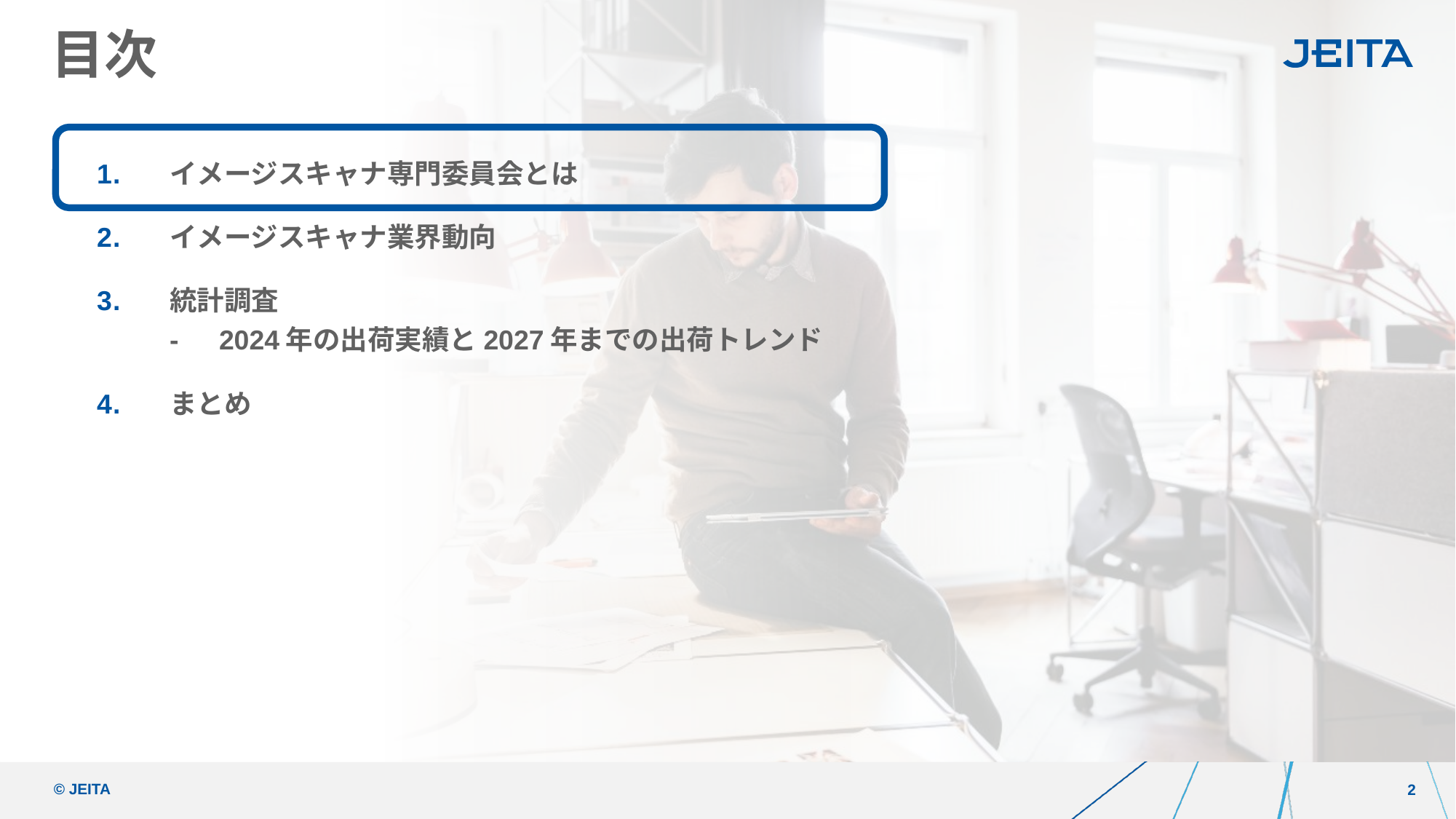

# 目次

イメージスキャナ専門委員会とは
イメージスキャナ業界動向
統計調査
-　2024年の出荷実績と2027年までの出荷トレンド
まとめ

© JEITA